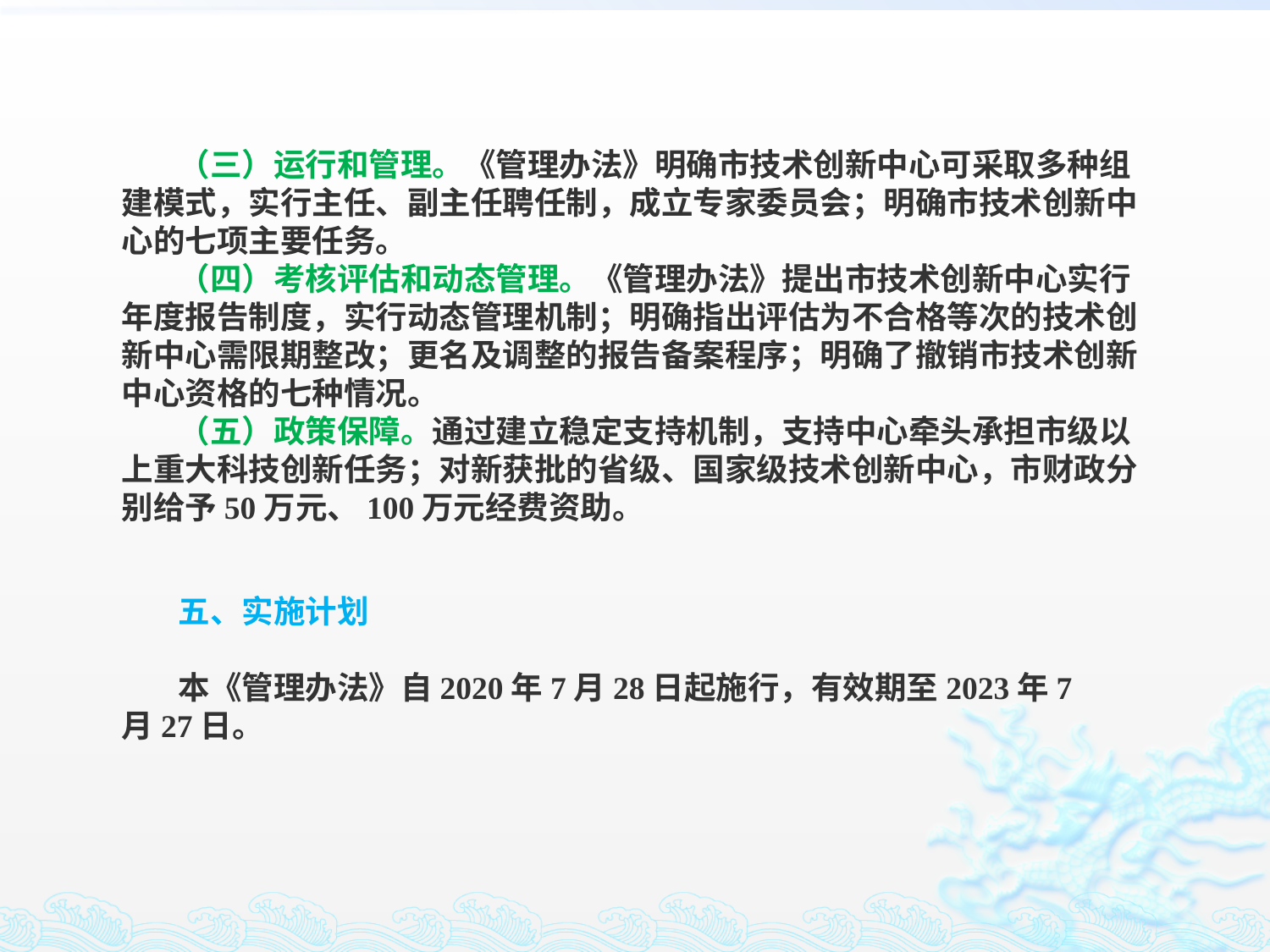

（三）运行和管理。《管理办法》明确市技术创新中心可采取多种组建模式，实行主任、副主任聘任制，成立专家委员会；明确市技术创新中心的七项主要任务。
（四）考核评估和动态管理。《管理办法》提出市技术创新中心实行年度报告制度，实行动态管理机制；明确指出评估为不合格等次的技术创新中心需限期整改；更名及调整的报告备案程序；明确了撤销市技术创新中心资格的七种情况。
（五）政策保障。通过建立稳定支持机制，支持中心牵头承担市级以上重大科技创新任务；对新获批的省级、国家级技术创新中心，市财政分别给予50万元、100万元经费资助。
五、实施计划

本《管理办法》自2020年7月28日起施行，有效期至2023年7月27日。